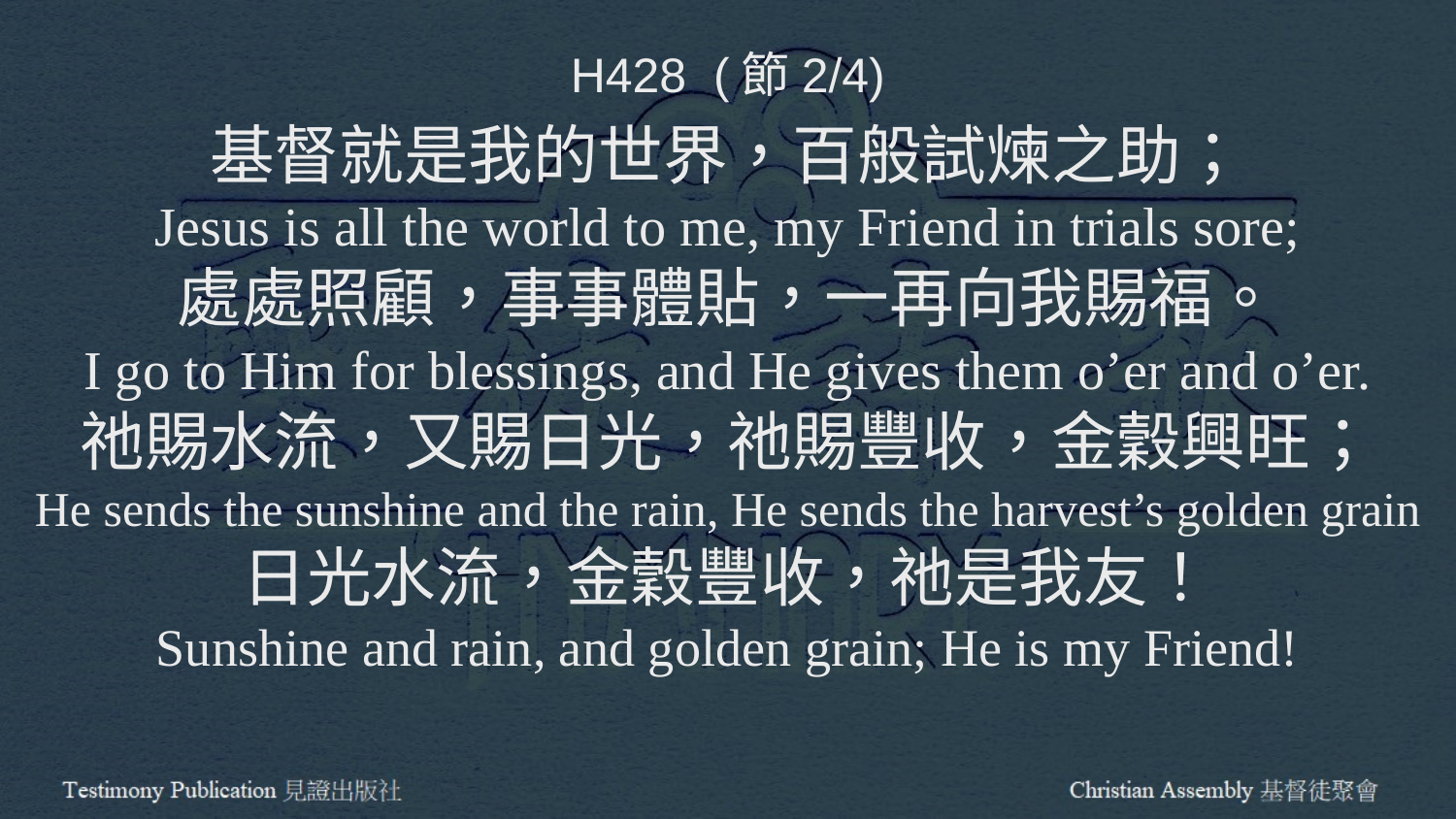

H428  (節2/4)
基督就是我的世界，百般試煉之助；
Jesus is all the world to me, my Friend in trials sore;
處處照顧，事事體貼，一再向我賜福。
I go to Him for blessings, and He gives them o’er and o’er.
祂賜水流，又賜日光，祂賜豐收，金穀興旺；
He sends the sunshine and the rain, He sends the harvest’s golden grain
日光水流，金穀豐收，祂是我友！
Sunshine and rain, and golden grain; He is my Friend!